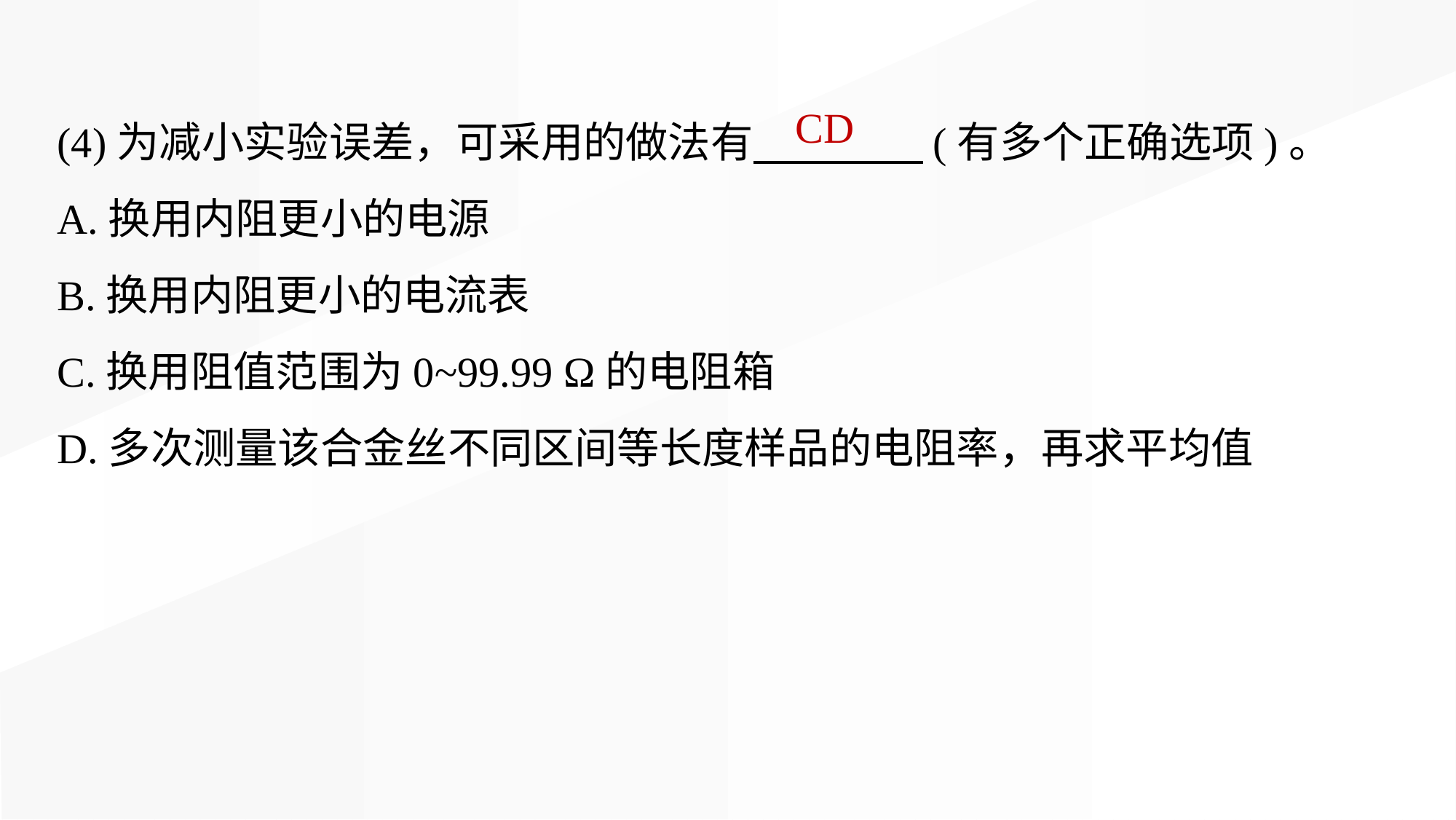

(4)为减小实验误差，可采用的做法有　　　　(有多个正确选项)。
A.换用内阻更小的电源
B.换用内阻更小的电流表
C.换用阻值范围为0~99.99 Ω的电阻箱
D.多次测量该合金丝不同区间等长度样品的电阻率，再求平均值
CD